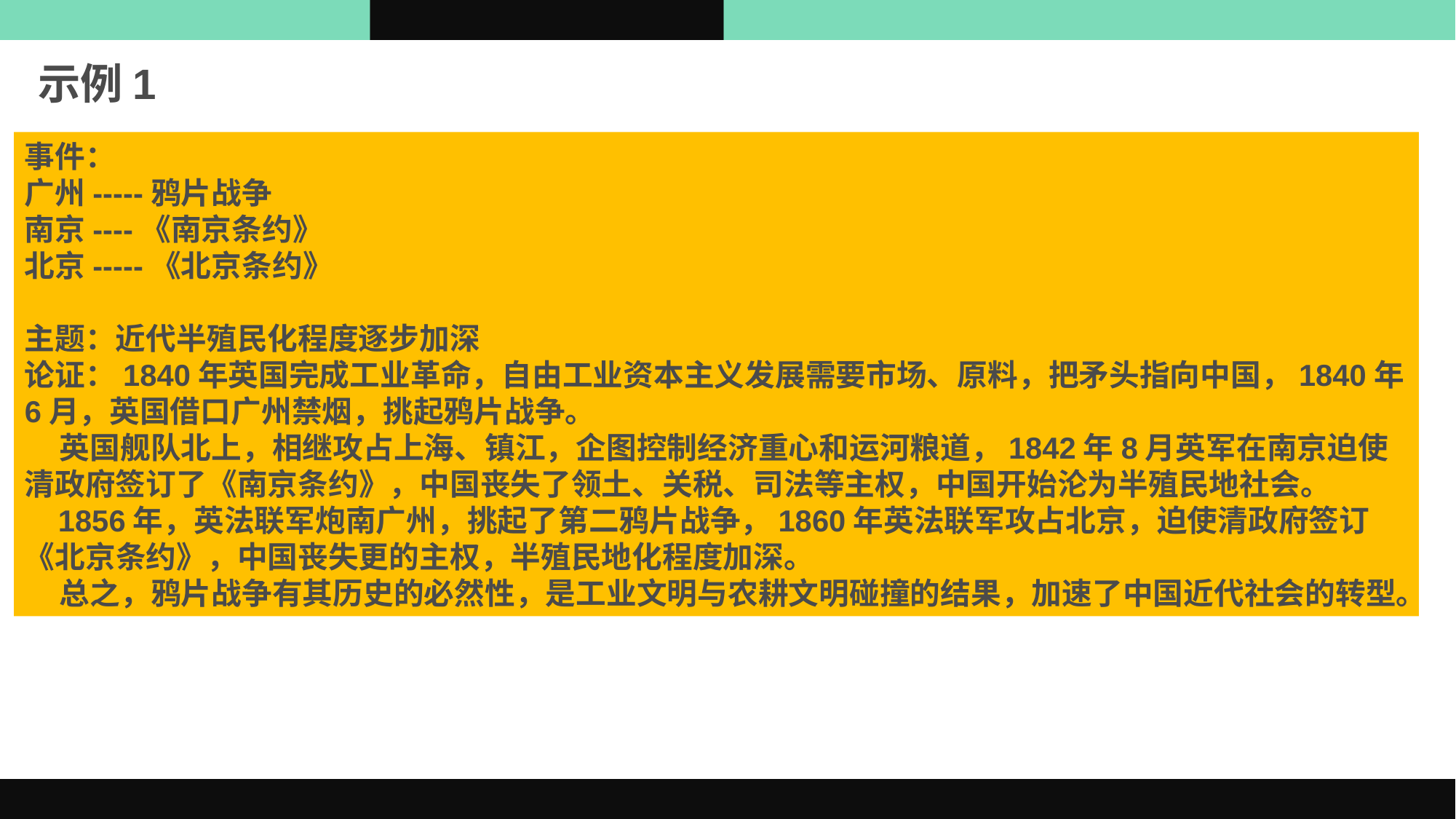

示例1
事件：
广州-----鸦片战争
南京----《南京条约》
北京-----《北京条约》

主题：近代半殖民化程度逐步加深
论证：1840年英国完成工业革命，自由工业资本主义发展需要市场、原料，把矛头指向中国，1840年6月，英国借口广州禁烟，挑起鸦片战争。
    英国舰队北上，相继攻占上海、镇江，企图控制经济重心和运河粮道，1842年8月英军在南京迫使清政府签订了《南京条约》，中国丧失了领土、关税、司法等主权，中国开始沦为半殖民地社会。
    1856年，英法联军炮南广州，挑起了第二鸦片战争，1860年英法联军攻占北京，迫使清政府签订《北京条约》，中国丧失更的主权，半殖民地化程度加深。
    总之，鸦片战争有其历史的必然性，是工业文明与农耕文明碰撞的结果，加速了中国近代社会的转型。